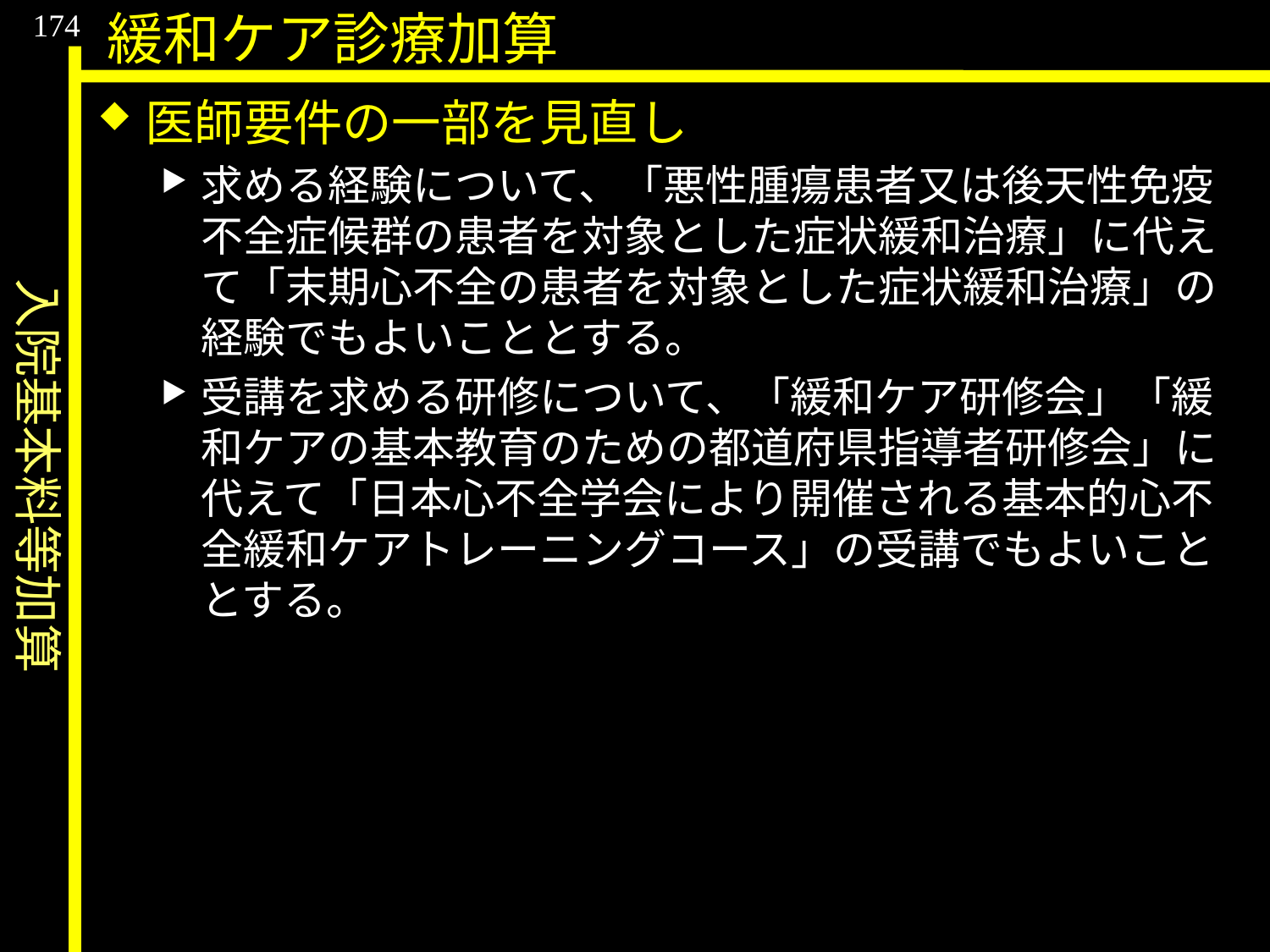

入院基本料等加算
174
緩和ケア診療加算

医師要件の一部を見直し
求める経験について、「悪性腫瘍患者又は後天性免疫不全症候群の患者を対象とした症状緩和治療」に代えて「末期心不全の患者を対象とした症状緩和治療」の経験でもよいこととする。
受講を求める研修について、「緩和ケア研修会」「緩和ケアの基本教育のための都道府県指導者研修会」に代えて「日本心不全学会により開催される基本的心不全緩和ケアトレーニングコース」の受講でもよいこととする。